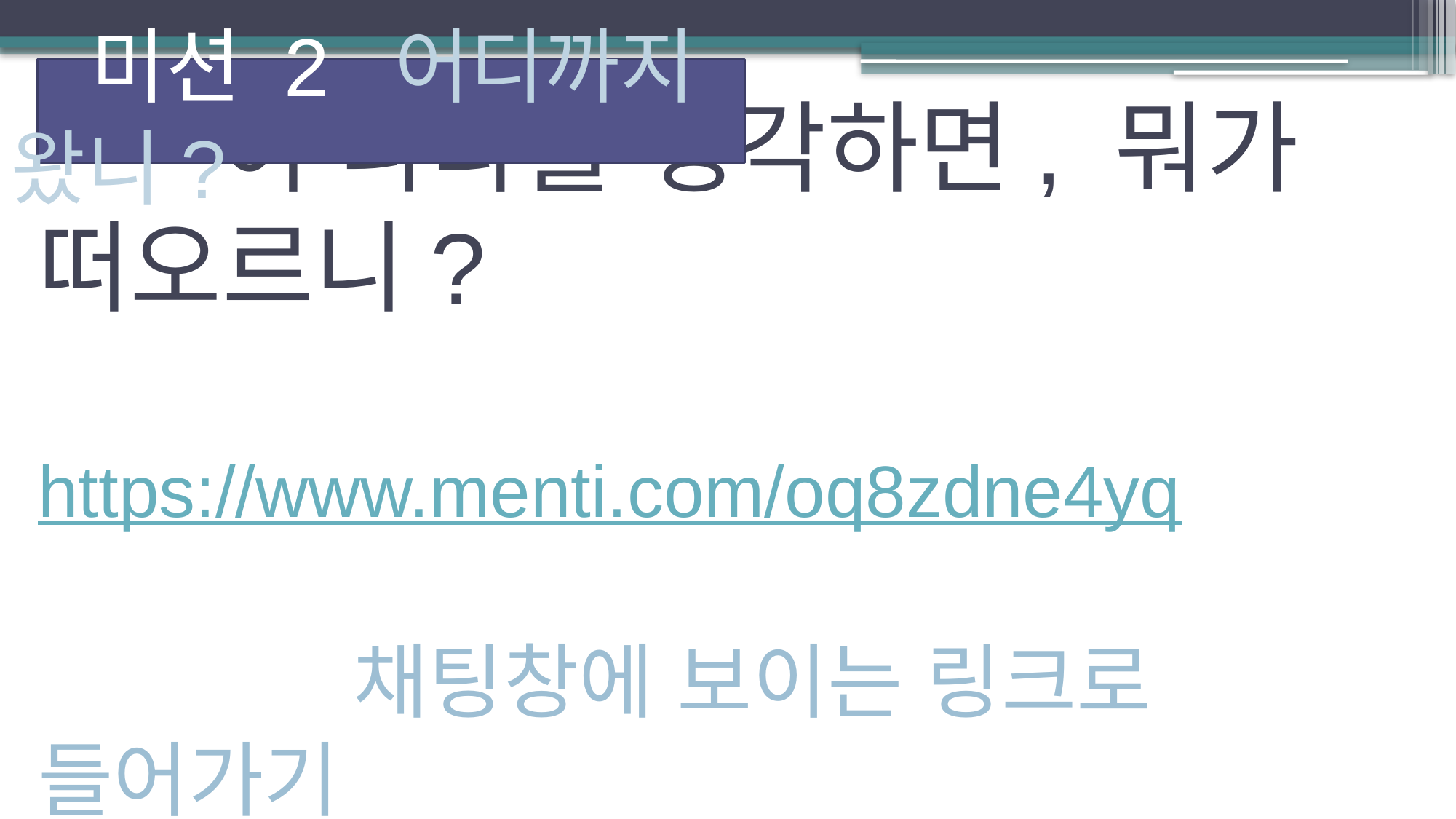

미션 2  어디까지 왔니?

# 이 나라를 생각하면, 뭐가 떠오르니? https://www.menti.com/oq8zdne4yq 채팅창에 보이는 링크로 들어가기